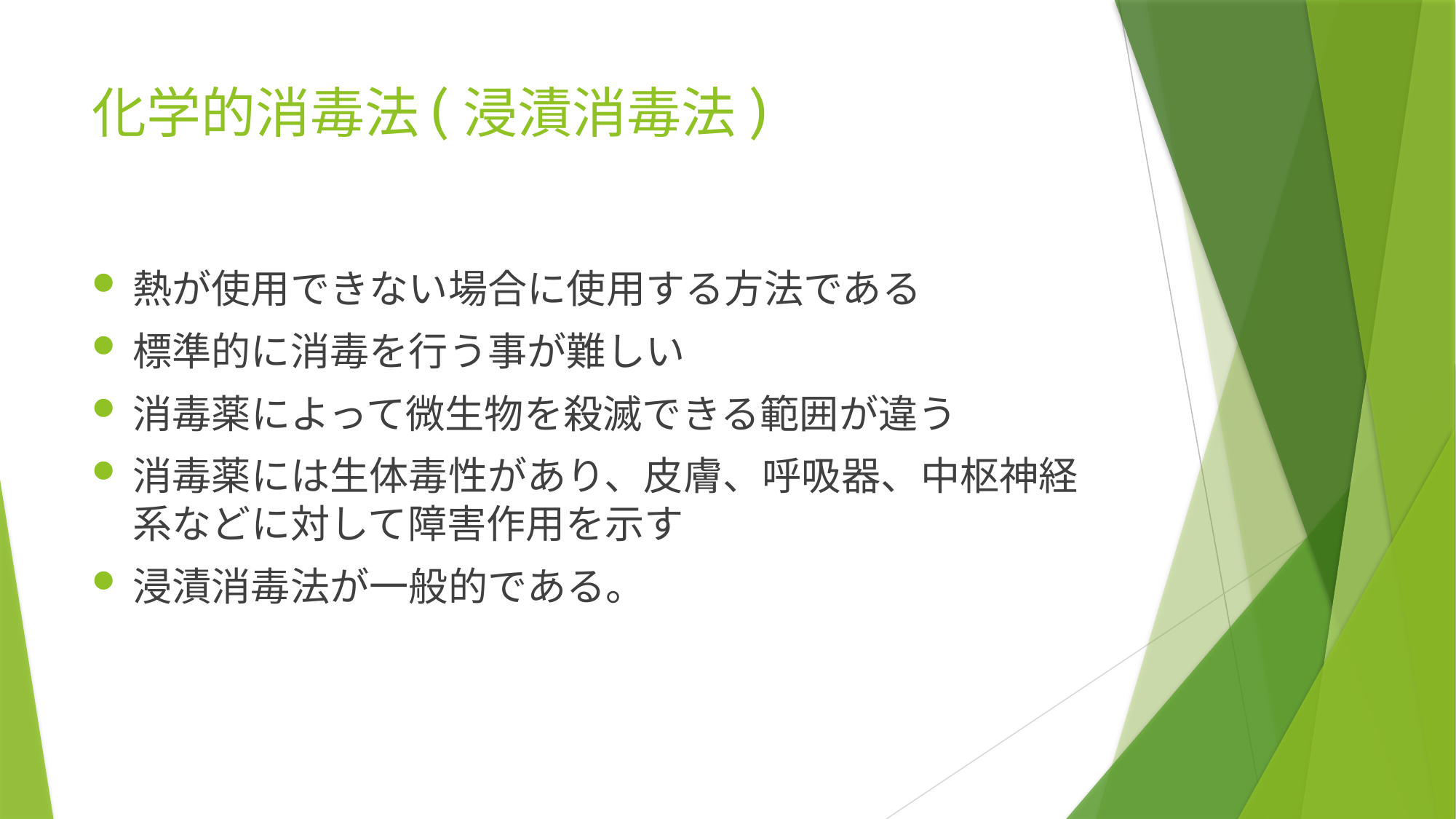

# 化学的消毒法(浸漬消毒法)
熱が使用できない場合に使用する方法である
標準的に消毒を行う事が難しい
消毒薬によって微生物を殺滅できる範囲が違う
消毒薬には生体毒性があり、皮膚、呼吸器、中枢神経系などに対して障害作用を示す
浸漬消毒法が一般的である。